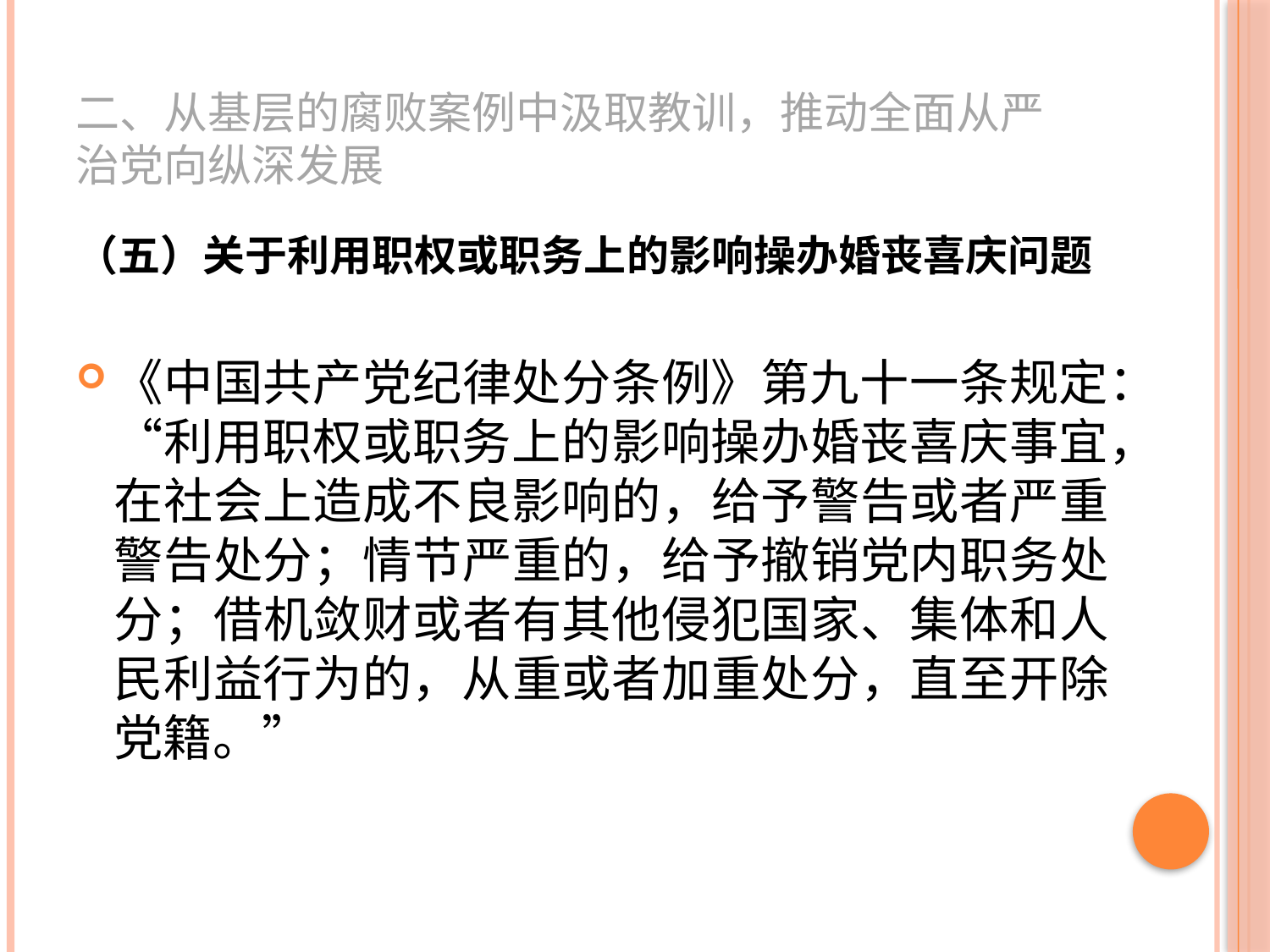

# 二、从基层的腐败案例中汲取教训，推动全面从严治党向纵深发展
（五）关于利用职权或职务上的影响操办婚丧喜庆问题

《中国共产党纪律处分条例》第九十一条规定：“利用职权或职务上的影响操办婚丧喜庆事宜，在社会上造成不良影响的，给予警告或者严重警告处分；情节严重的，给予撤销党内职务处分；借机敛财或者有其他侵犯国家、集体和人民利益行为的，从重或者加重处分，直至开除党籍。”